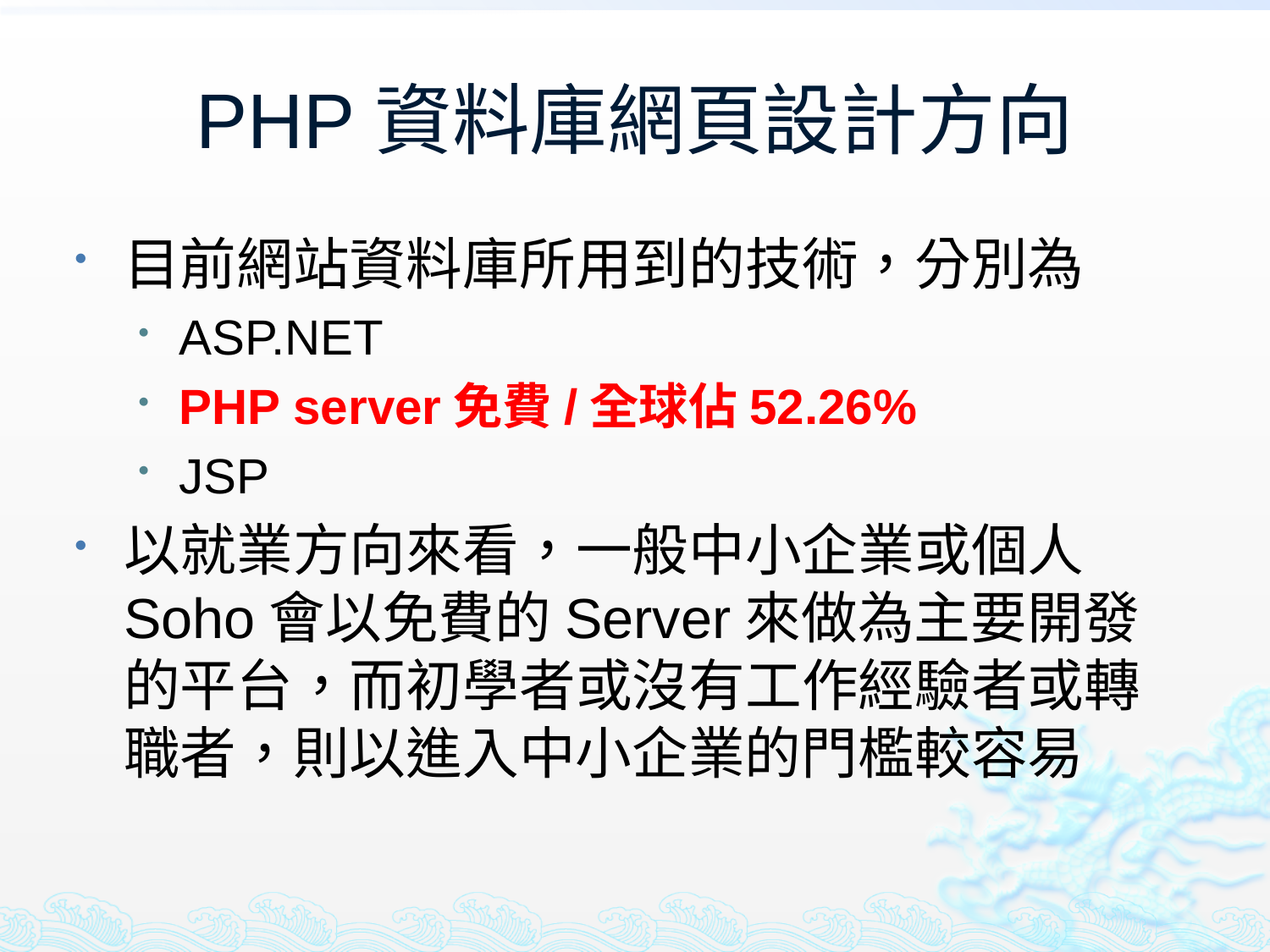

# PHP資料庫網頁設計方向
目前網站資料庫所用到的技術，分別為
ASP.NET
PHP server免費/全球佔52.26%
JSP
以就業方向來看，一般中小企業或個人Soho會以免費的Server來做為主要開發的平台，而初學者或沒有工作經驗者或轉職者，則以進入中小企業的門檻較容易